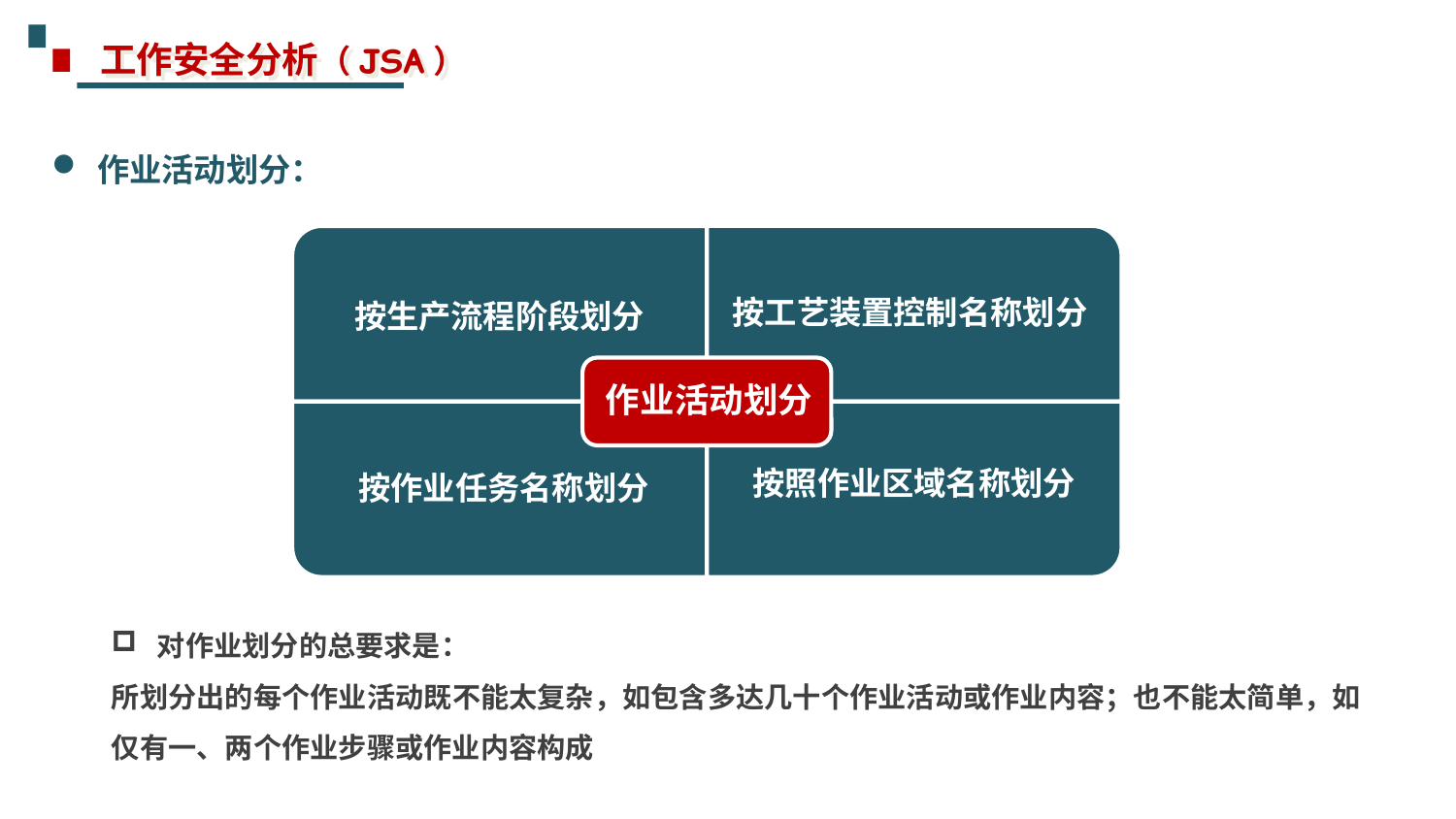

工作安全分析（JSA）

作业活动划分：
按生产流程阶段划分
按工艺装置控制名称划分
按作业任务名称划分
按照作业区域名称划分
作业活动划分
对作业划分的总要求是：
所划分出的每个作业活动既不能太复杂，如包含多达几十个作业活动或作业内容；也不能太简单，如仅有一、两个作业步骤或作业内容构成
18